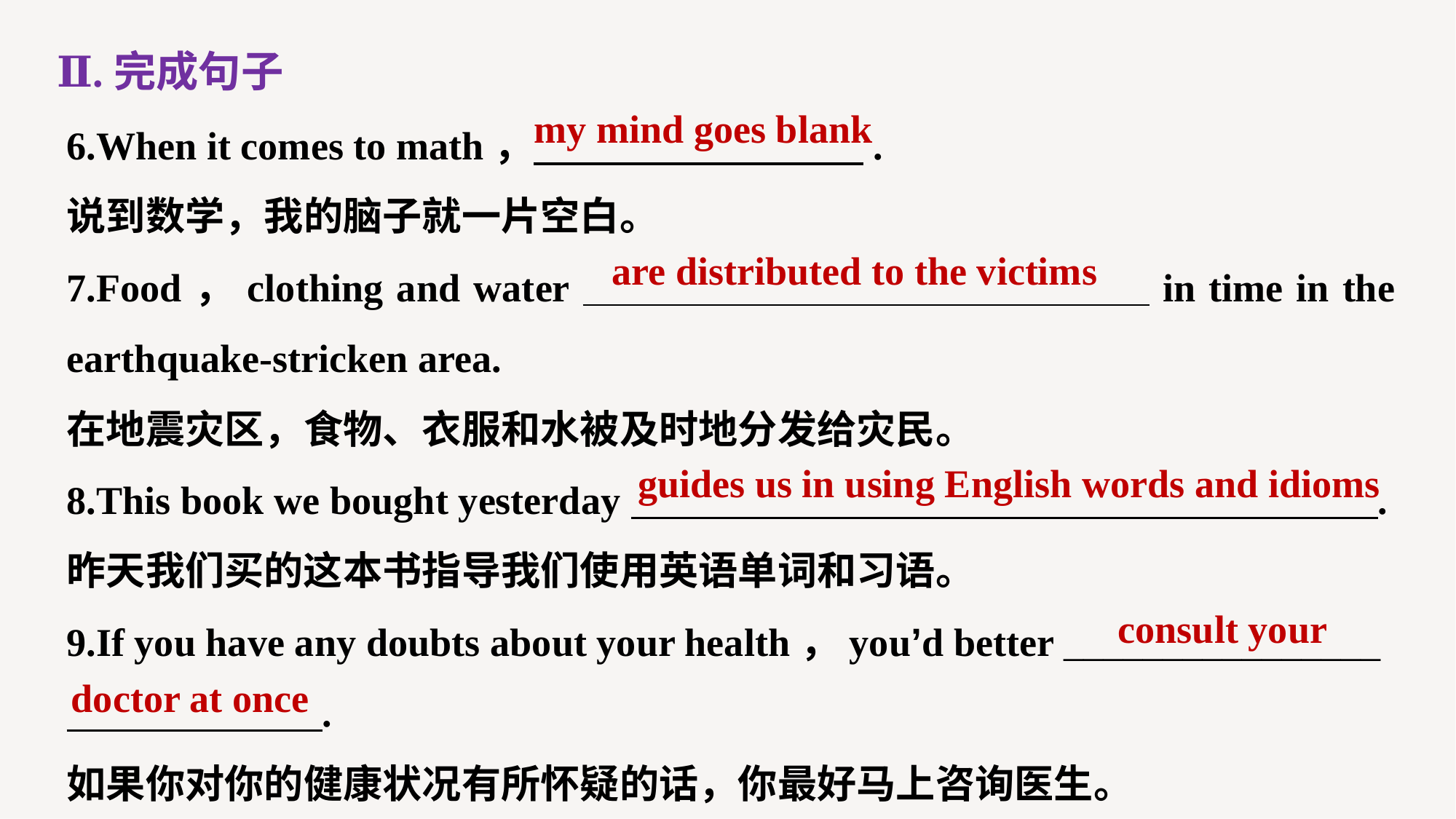

Ⅱ.完成句子
6.When it comes to math，                                     .
说到数学，我的脑子就一片空白。
7.Food，clothing and water                                             in time in the earthquake-stricken area.
在地震灾区，食物、衣服和水被及时地分发给灾民。
8.This book we bought yesterday                                                                             .
昨天我们买的这本书指导我们使用英语单词和习语。
9.If you have any doubts about your health，you’d better ________________
                          .
如果你对你的健康状况有所怀疑的话，你最好马上咨询医生。
my mind goes blank
are distributed to the victims
guides us in using English words and idioms
consult your
doctor at once